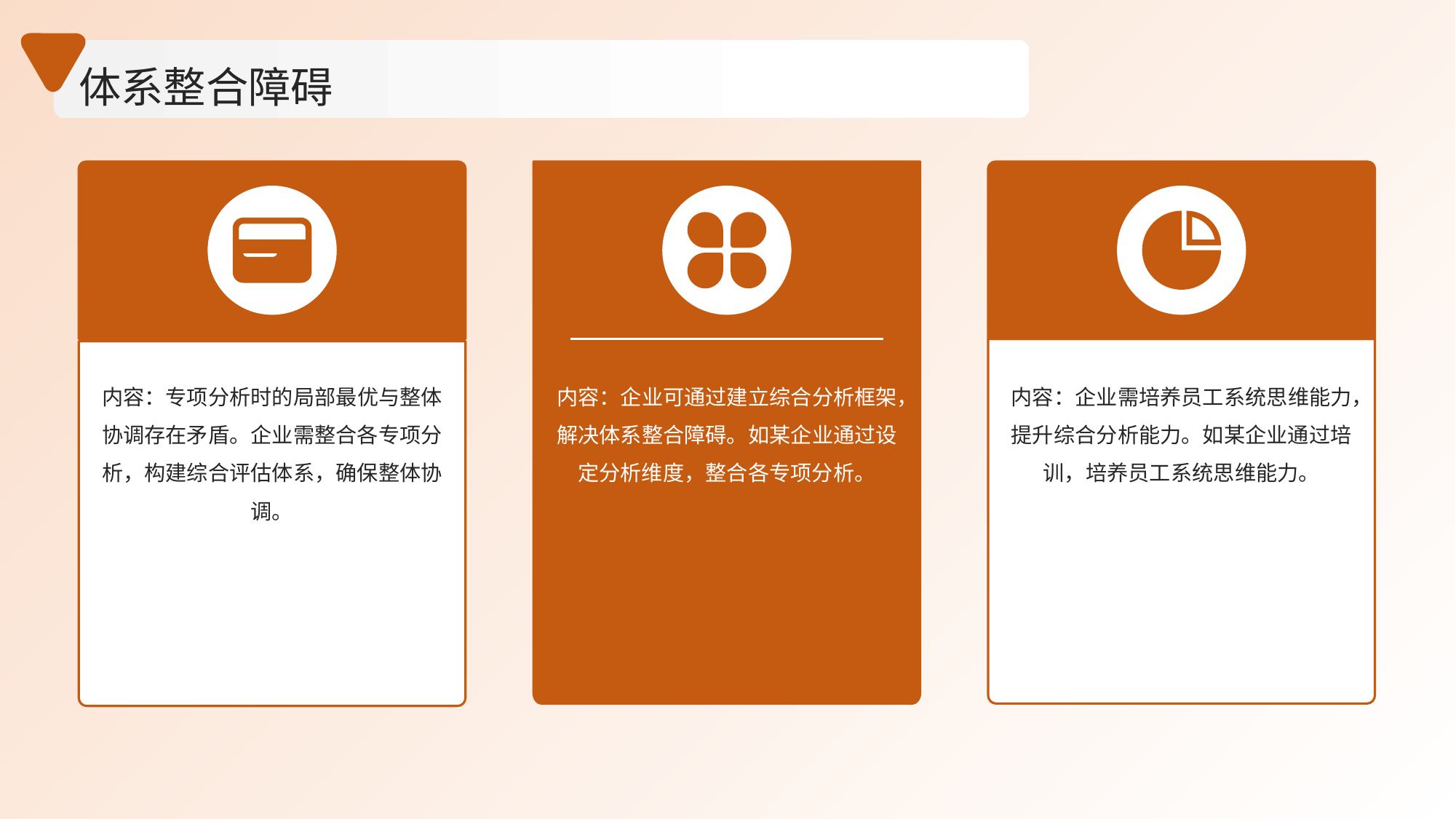

体系整合障碍

内容：专项分析时的局部最优与整体协调存在矛盾。企业需整合各专项分析，构建综合评估体系，确保整体协调。
内容：企业可通过建立综合分析框架，解决体系整合障碍。如某企业通过设定分析维度，整合各专项分析。
内容：企业需培养员工系统思维能力，提升综合分析能力。如某企业通过培训，培养员工系统思维能力。